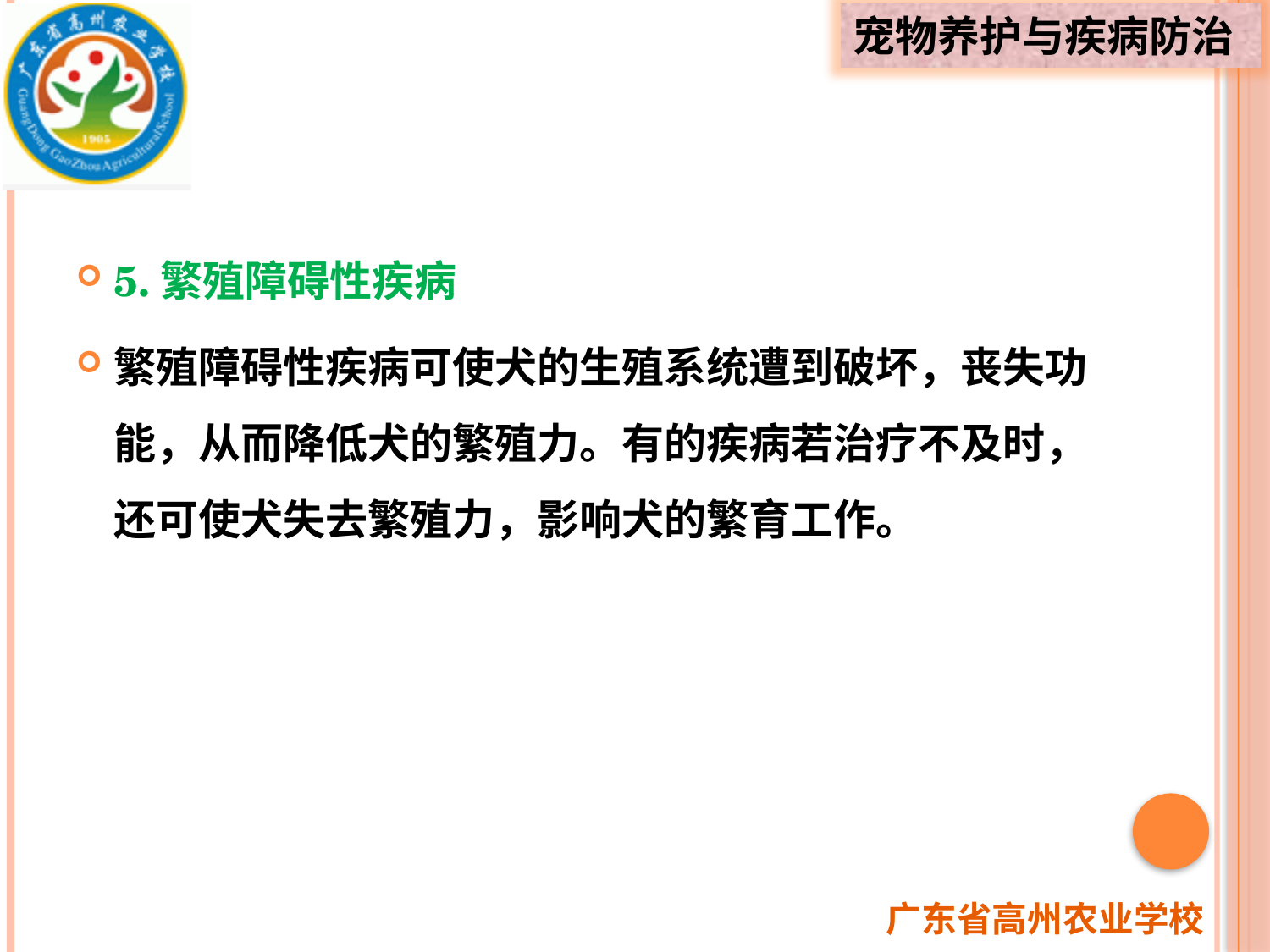

5.繁殖障碍性疾病
繁殖障碍性疾病可使犬的生殖系统遭到破坏，丧失功能，从而降低犬的繁殖力。有的疾病若治疗不及时，还可使犬失去繁殖力，影响犬的繁育工作。